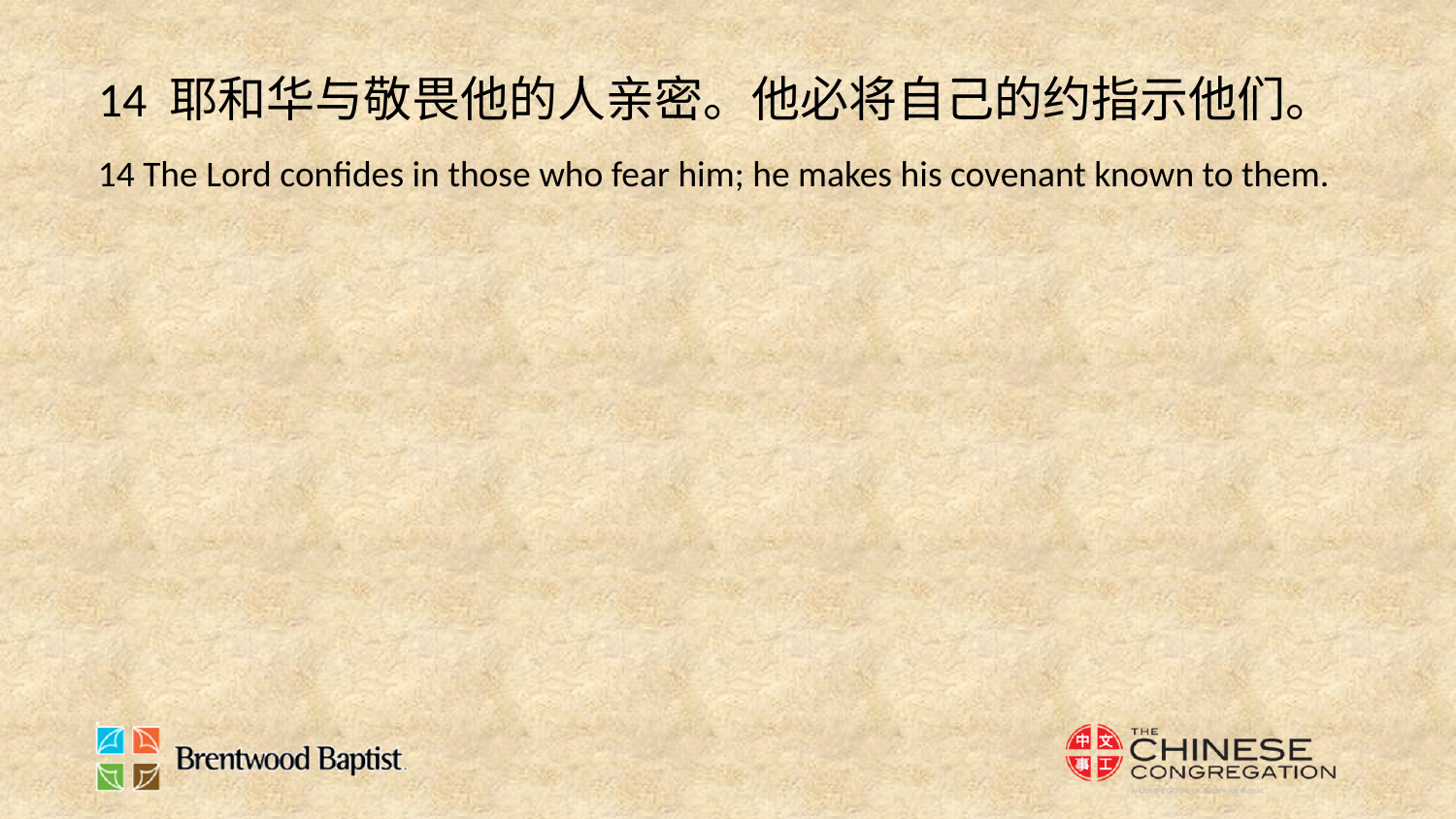

14 耶和华与敬畏他的人亲密。他必将自己的约指示他们。

14 The Lord confides in those who fear him; he makes his covenant known to them.